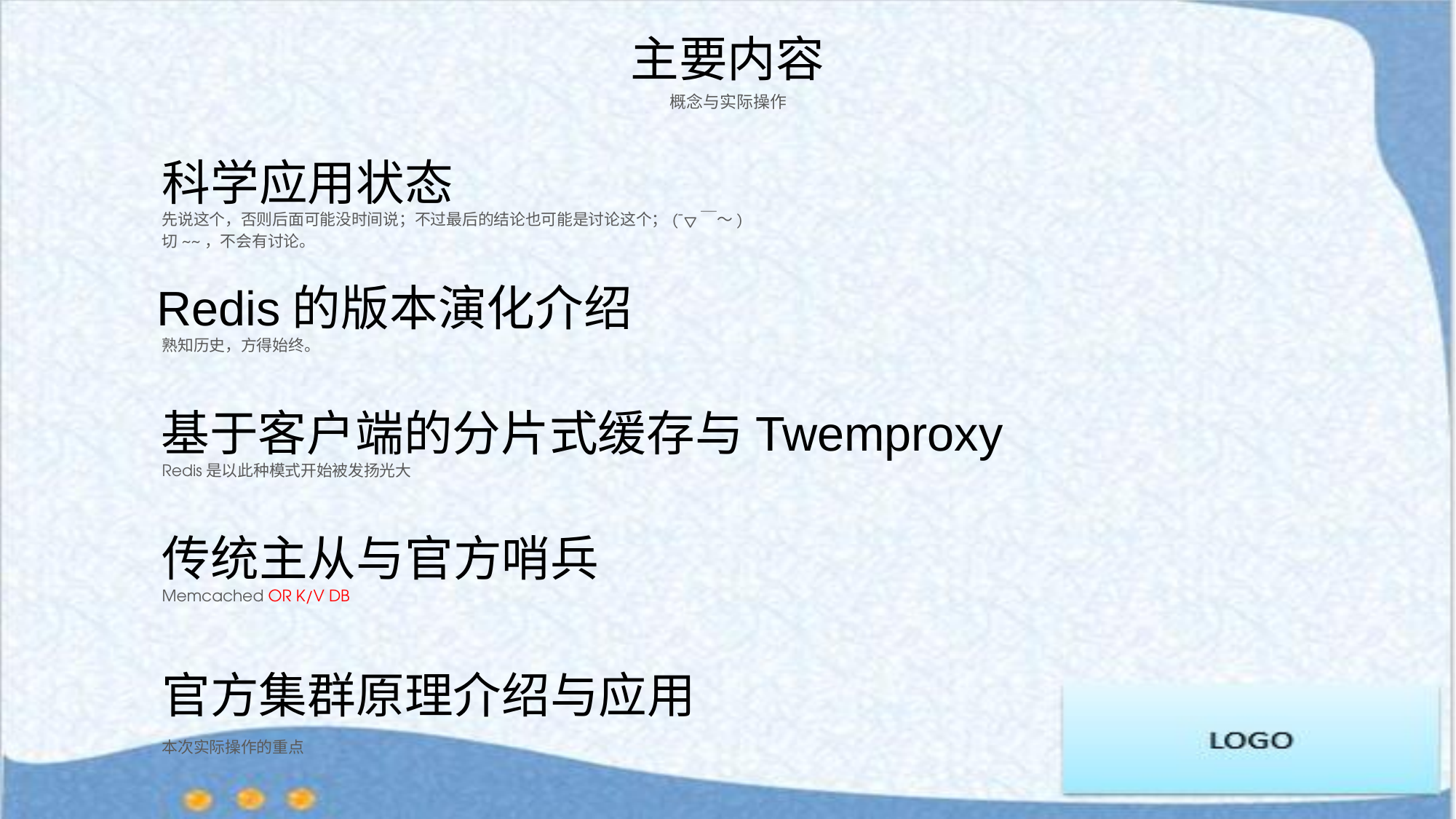

主要内容
概念与实际操作
科学应用状态
先说这个，否则后面可能没时间说；不过最后的结论也可能是讨论这个；(ˉ▽￣～) 切~~，不会有讨论。
Redis的版本演化介绍
熟知历史，方得始终。
基于客户端的分片式缓存与Twemproxy
Redis是以此种模式开始被发扬光大
传统主从与官方哨兵
Memcached OR K/V DB
官方集群原理介绍与应用
本次实际操作的重点